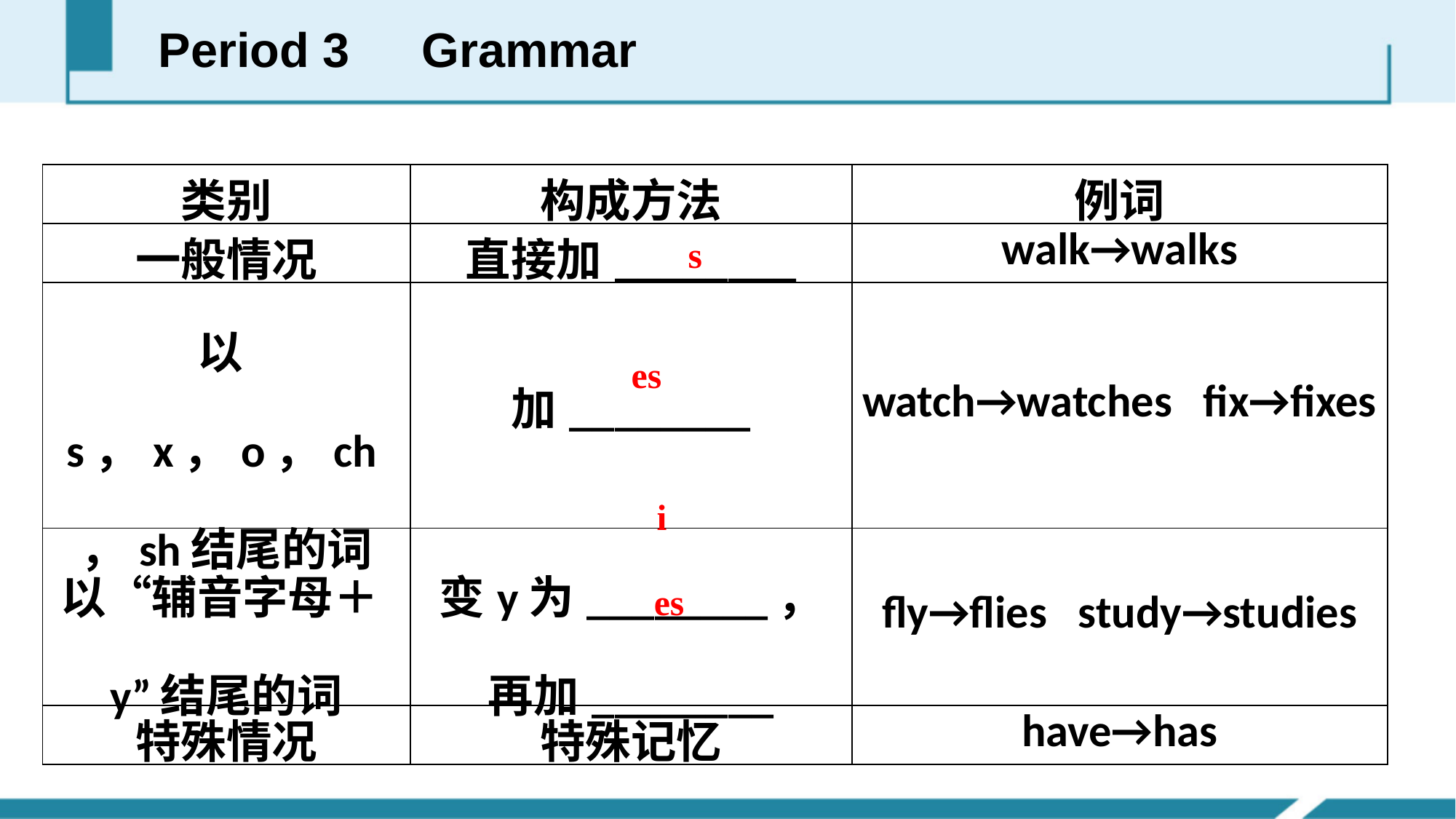

Period 3　Grammar
| 类别 | 构成方法 | 例词 |
| --- | --- | --- |
| 一般情况 | 直接加\_\_\_\_\_\_\_\_ | walk→walks |
| 以s，x，o，ch，sh结尾的词 | 加\_\_\_\_\_\_\_\_ | watch→watches fix→fixes |
| 以“辅音字母＋y”结尾的词 | 变y为\_\_\_\_\_\_\_\_， 再加\_\_\_\_\_\_\_\_ | fly→flies study→studies |
| 特殊情况 | 特殊记忆 | have→has |
­s
­es
­i
­es